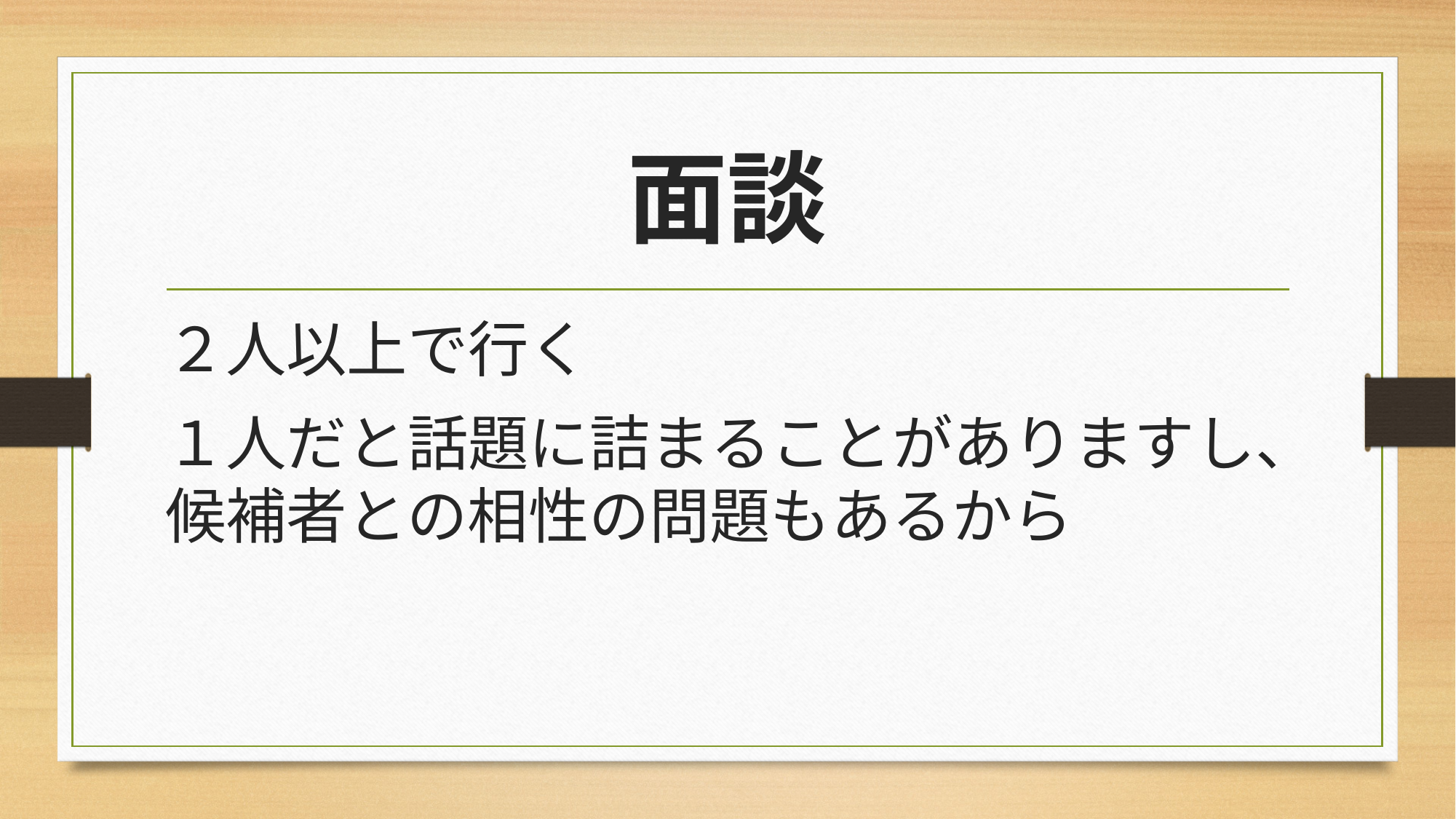

# 面談
２人以上で行く
１人だと話題に詰まることがありますし、候補者との相性の問題もあるから